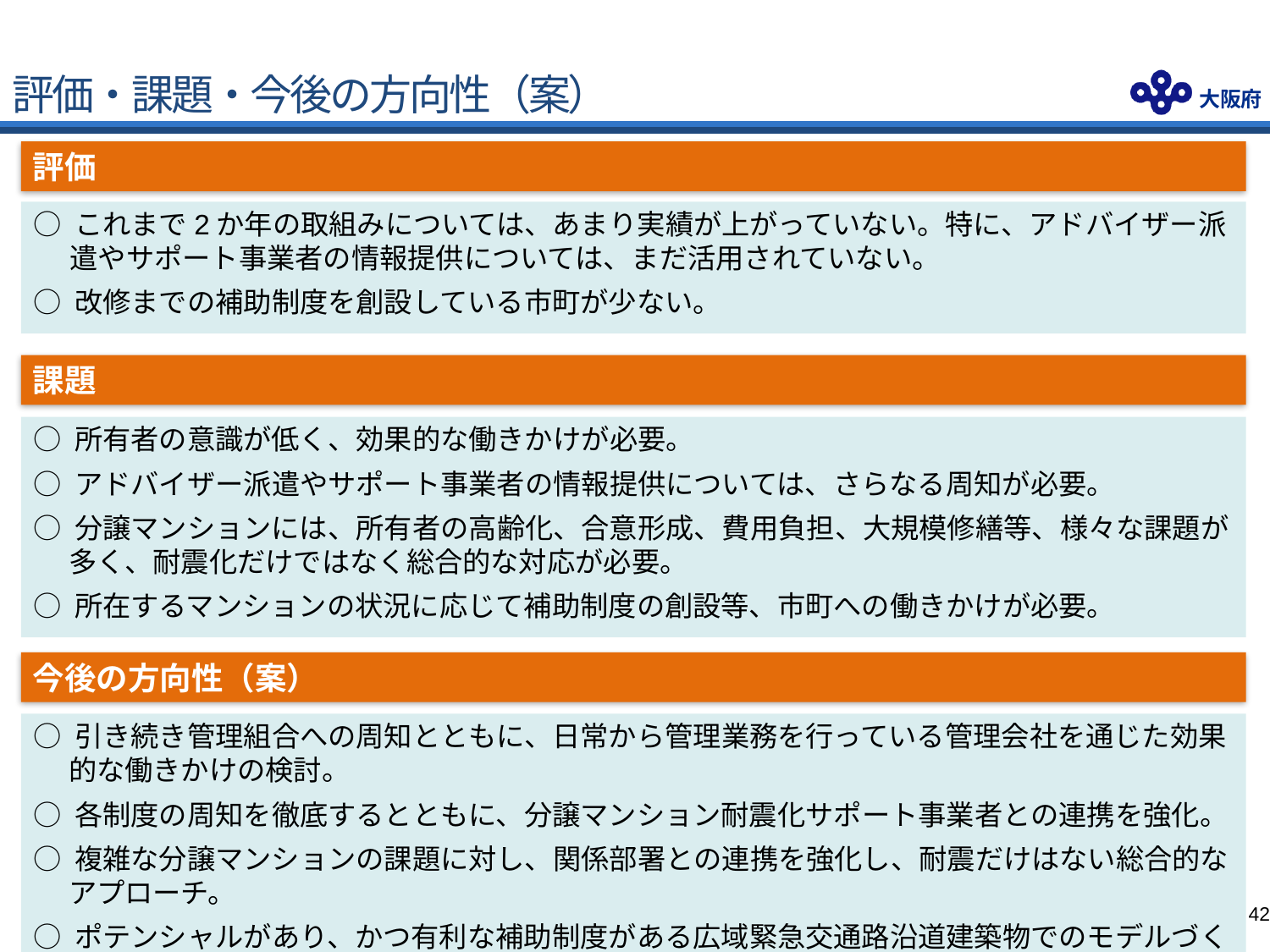

評価・課題・今後の方向性（案）
評価
○ これまで2か年の取組みについては、あまり実績が上がっていない。特に、アドバイザー派遣やサポート事業者の情報提供については、まだ活用されていない。
○ 改修までの補助制度を創設している市町が少ない。
課題
○ 所有者の意識が低く、効果的な働きかけが必要。
○ アドバイザー派遣やサポート事業者の情報提供については、さらなる周知が必要。
○ 分譲マンションには、所有者の高齢化、合意形成、費用負担、大規模修繕等、様々な課題が多く、耐震化だけではなく総合的な対応が必要。
○ 所在するマンションの状況に応じて補助制度の創設等、市町への働きかけが必要。
今後の方向性（案）
○ 引き続き管理組合への周知とともに、日常から管理業務を行っている管理会社を通じた効果的な働きかけの検討。
○ 各制度の周知を徹底するとともに、分譲マンション耐震化サポート事業者との連携を強化。
○ 複雑な分譲マンションの課題に対し、関係部署との連携を強化し、耐震だけはない総合的なアプローチ。
○ ポテンシャルがあり、かつ有利な補助制度がある広域緊急交通路沿道建築物でのモデルづくり。
42